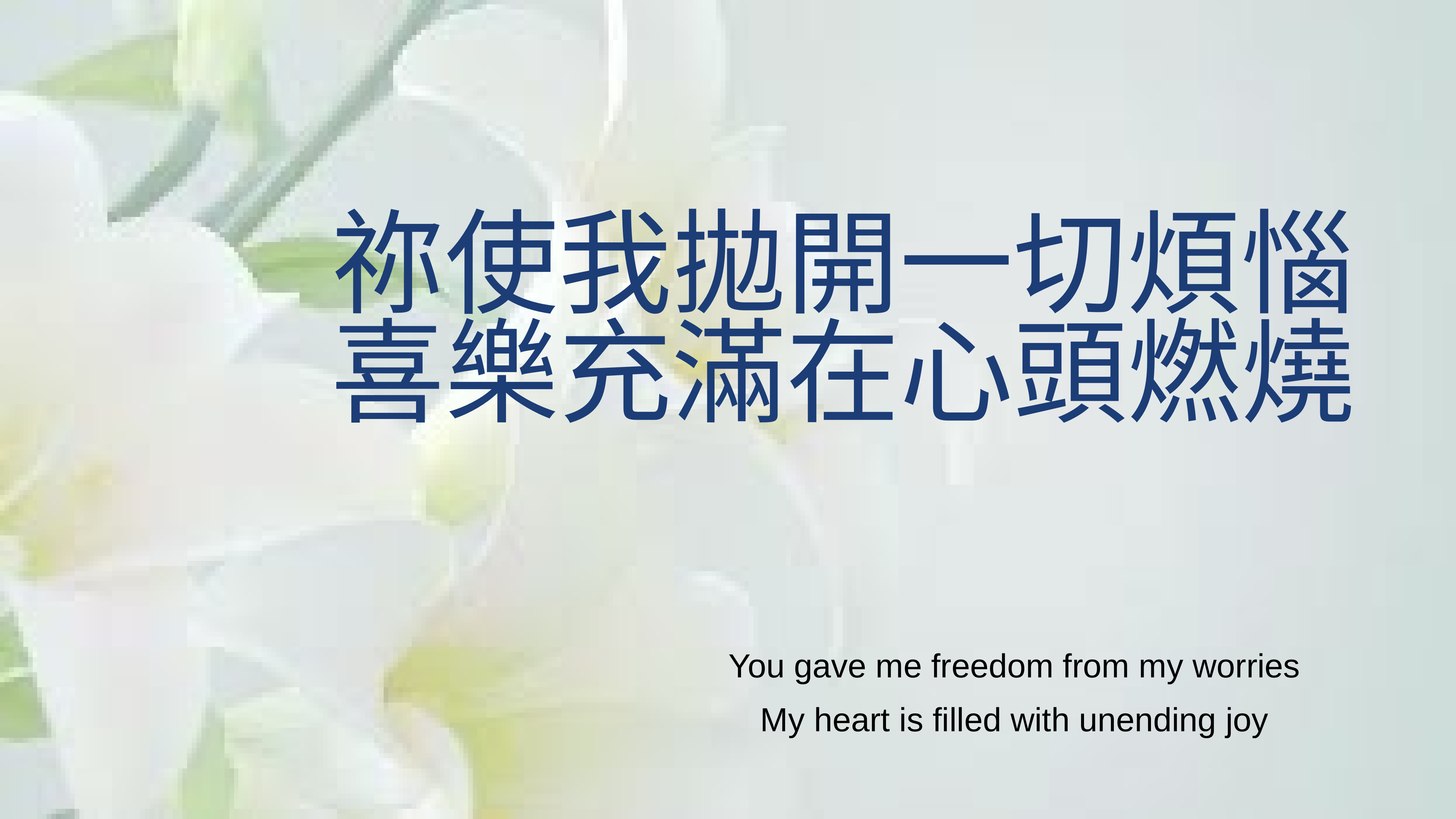

祢使我拋開一切煩惱
喜樂充滿在心頭燃燒
You gave me freedom from my worries
My heart is filled with unending joy